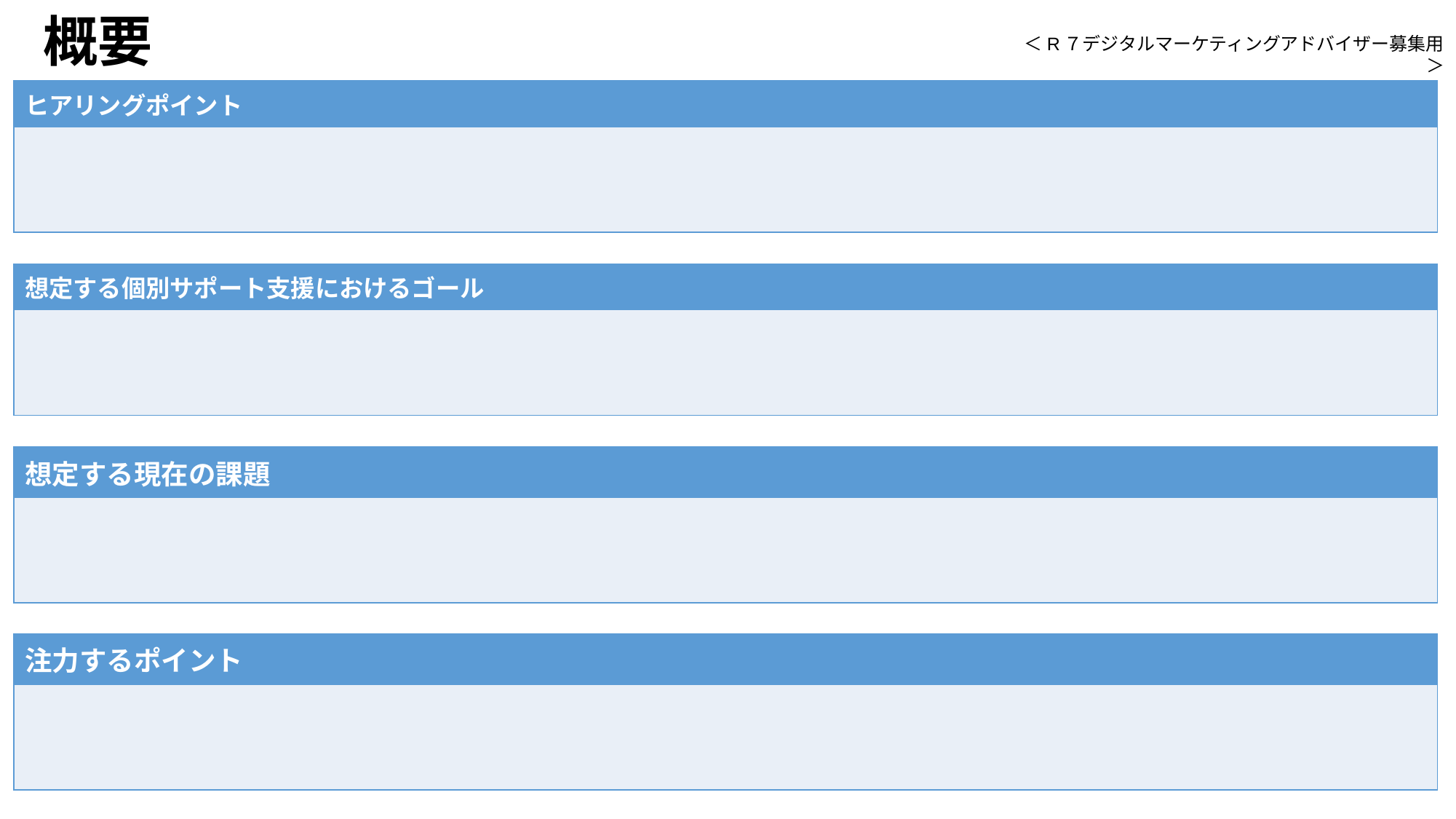

概要
＜R７デジタルマーケティングアドバイザー募集用＞
| ヒアリングポイント |
| --- |
|  |
| 想定する個別サポート支援におけるゴール |
| --- |
|  |
| 想定する現在の課題 |
| --- |
|  |
| 注力するポイント |
| --- |
|  |